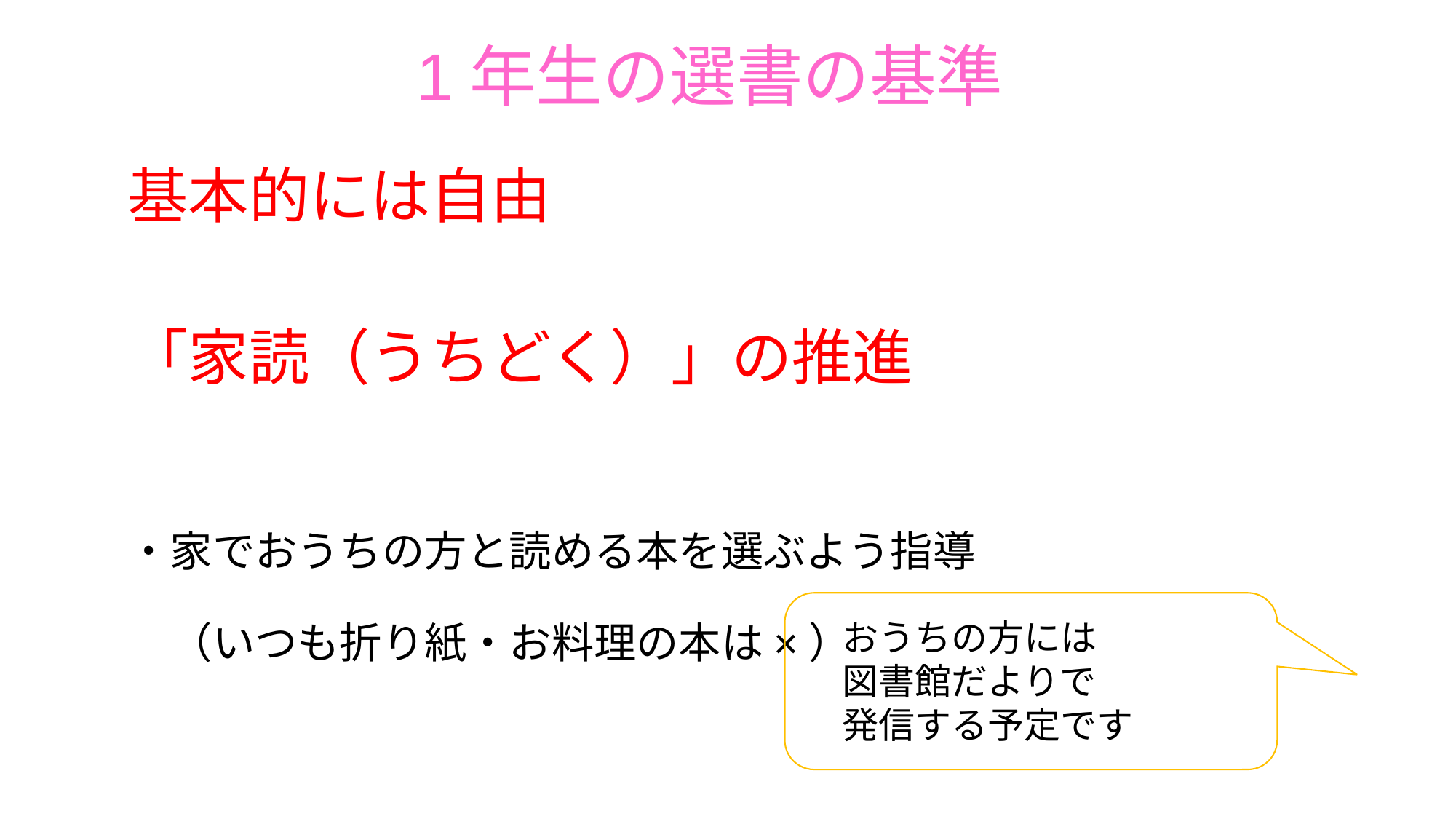

# 1年生の選書の基準
基本的には自由

「家読（うちどく）」の推進

・家でおうちの方と読める本を選ぶよう指導
　（いつも折り紙・お料理の本は×）

おうちの方には
図書館だよりで
発信する予定です